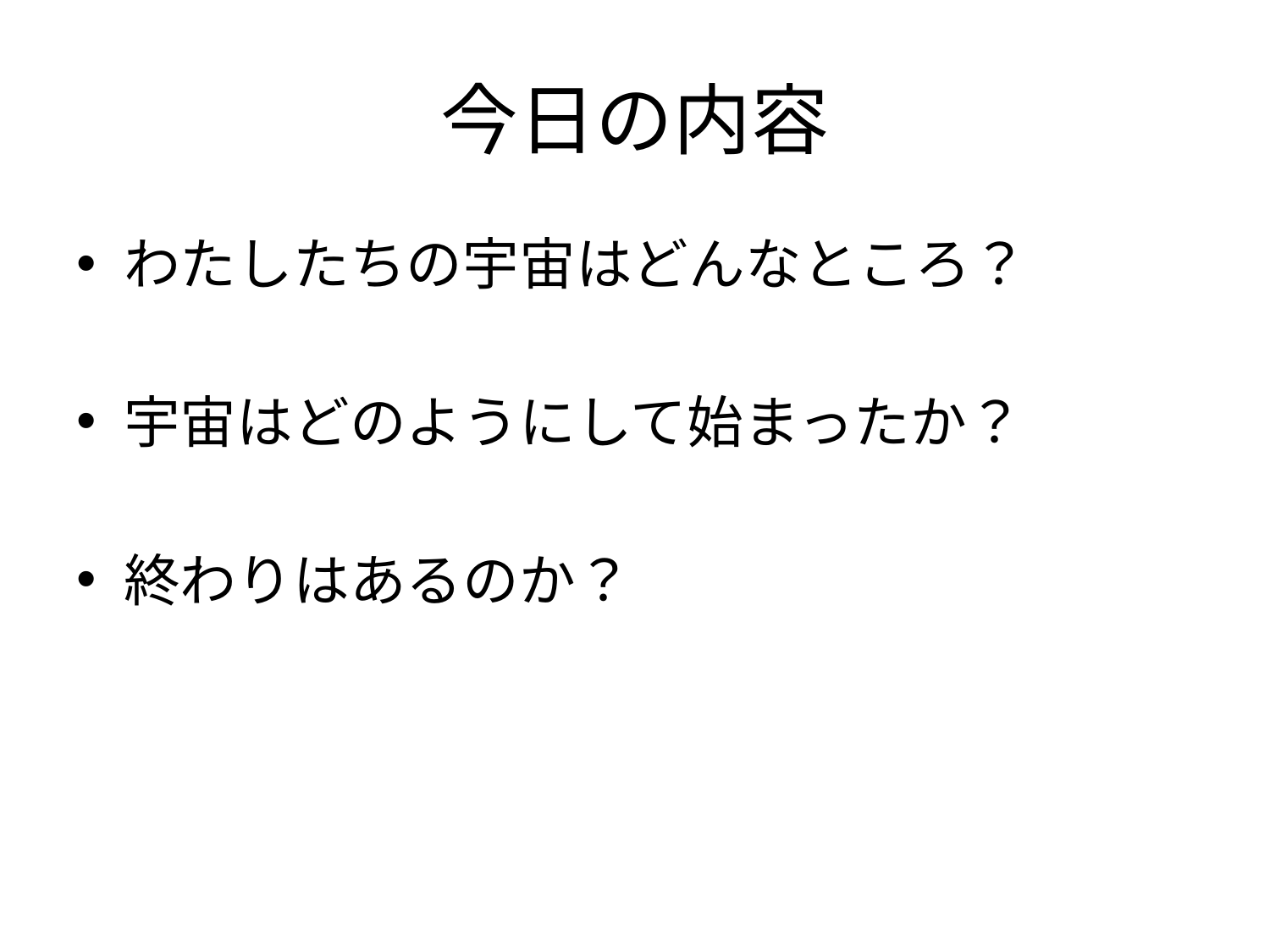

# 今日の内容
わたしたちの宇宙はどんなところ？

宇宙はどのようにして始まったか？

終わりはあるのか？